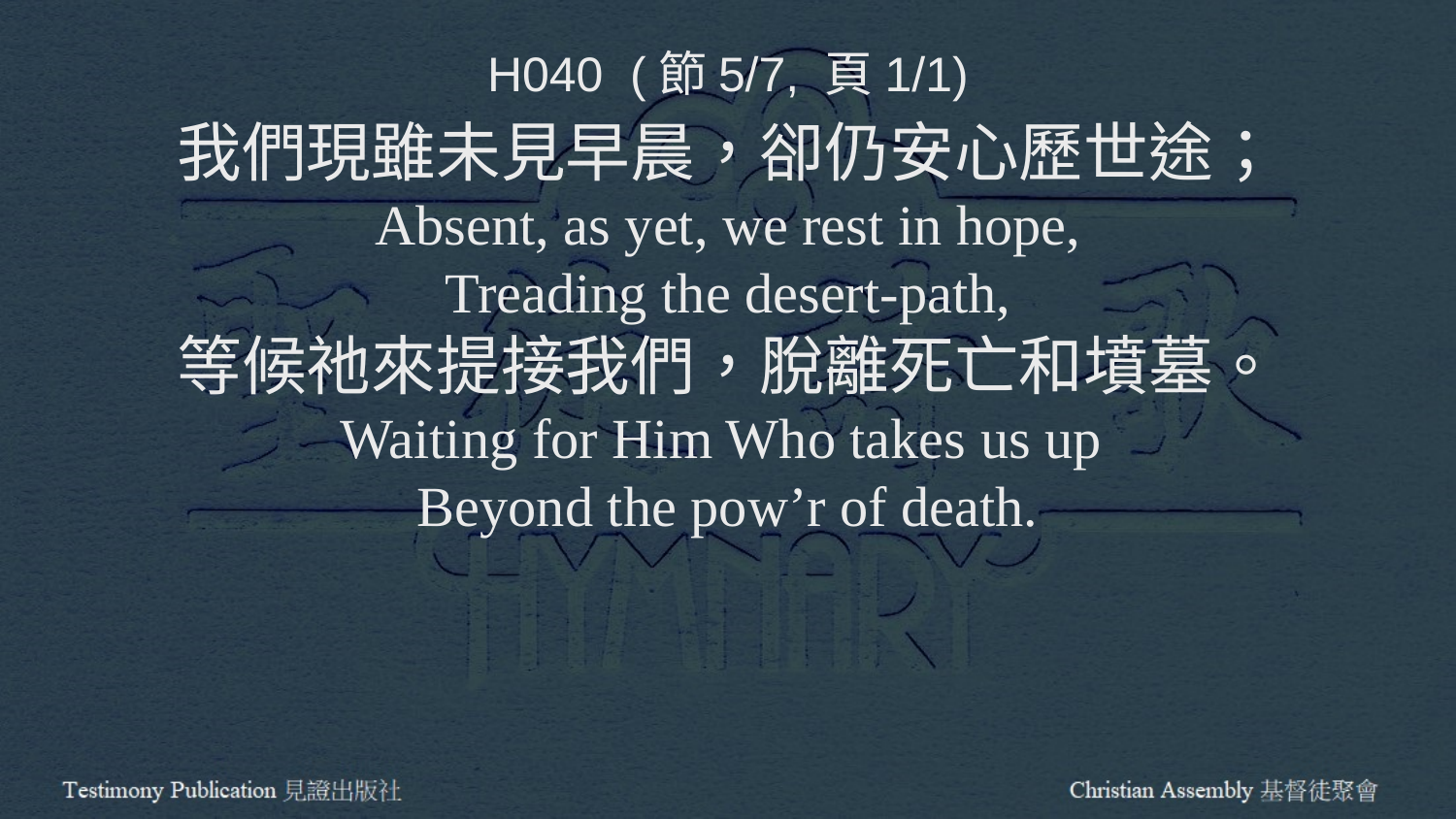

H040  (節5/7, 頁1/1)
我們現雖未見早晨，卻仍安心歷世途；
Absent, as yet, we rest in hope,
Treading the desert-path,
等候祂來提接我們，脫離死亡和墳墓。
Waiting for Him Who takes us up
Beyond the pow’r of death.